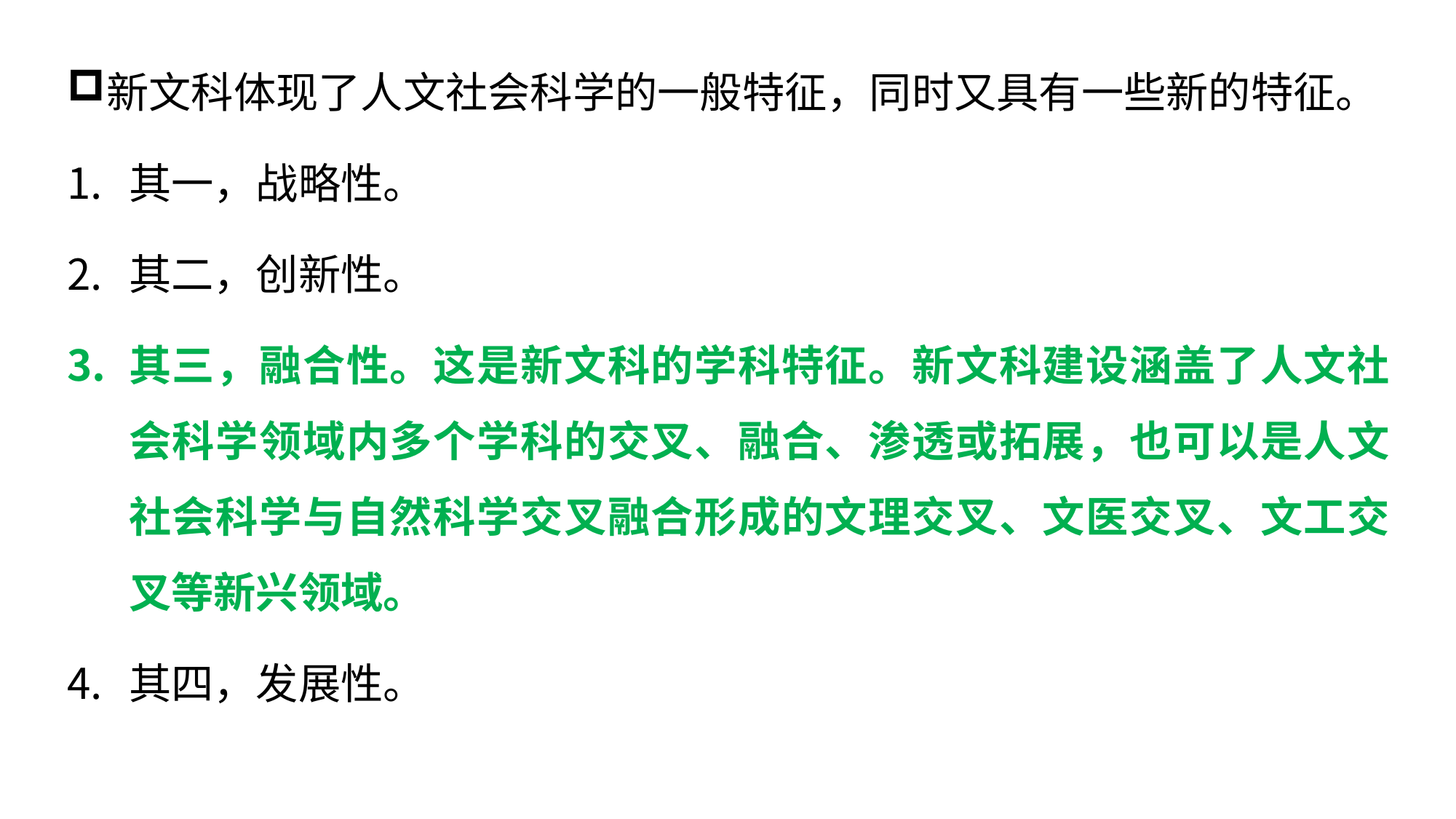

新文科体现了人文社会科学的一般特征，同时又具有一些新的特征。
其一，战略性。
其二，创新性。
其三，融合性。这是新文科的学科特征。新文科建设涵盖了人文社会科学领域内多个学科的交叉、融合、渗透或拓展，也可以是人文社会科学与自然科学交叉融合形成的文理交叉、文医交叉、文工交叉等新兴领域。
其四，发展性。